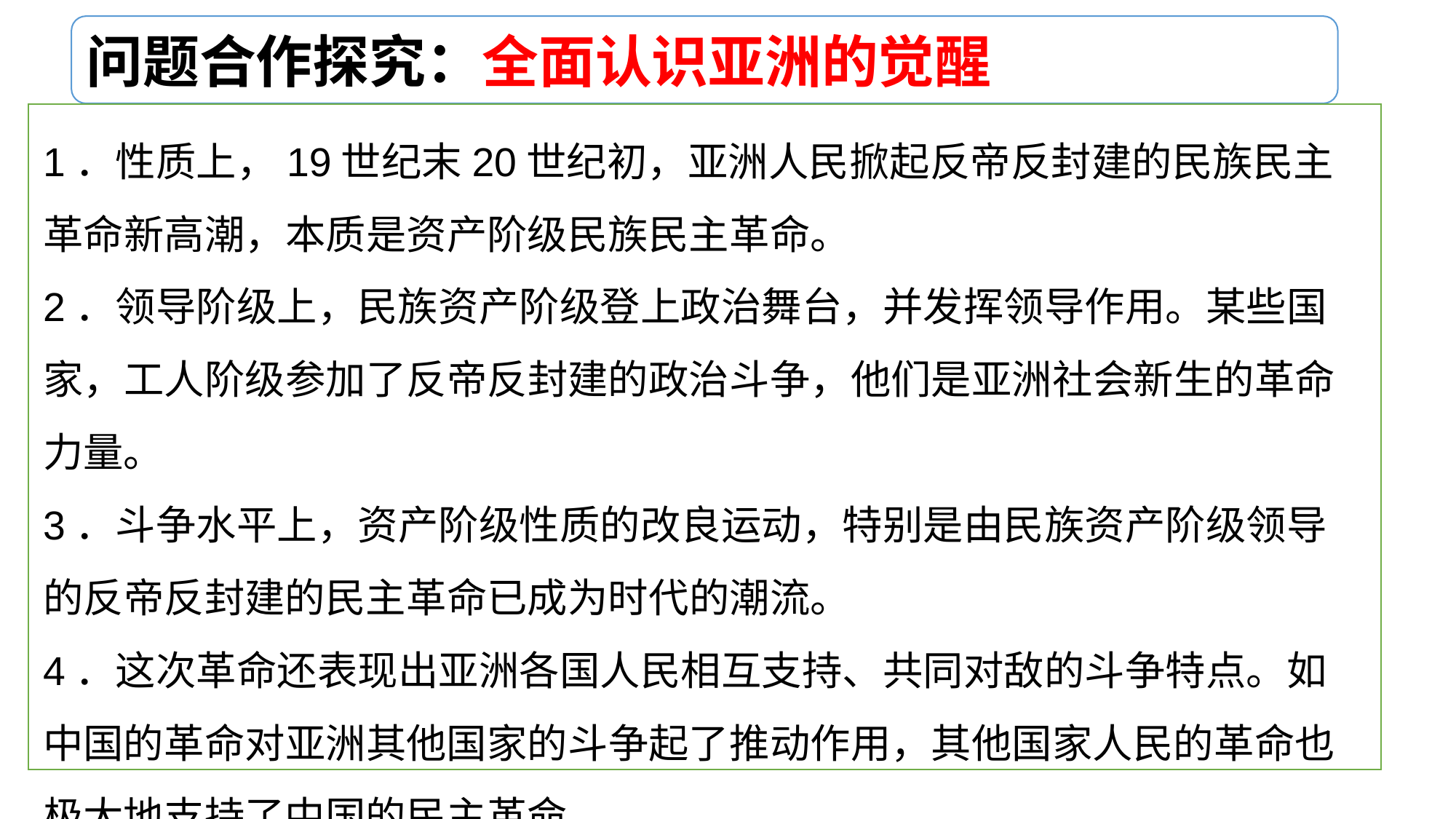

问题合作探究：全面认识亚洲的觉醒
1．性质上，19世纪末20世纪初，亚洲人民掀起反帝反封建的民族民主革命新高潮，本质是资产阶级民族民主革命。
2．领导阶级上，民族资产阶级登上政治舞台，并发挥领导作用。某些国家，工人阶级参加了反帝反封建的政治斗争，他们是亚洲社会新生的革命力量。
3．斗争水平上，资产阶级性质的改良运动，特别是由民族资产阶级领导的反帝反封建的民主革命已成为时代的潮流。
4．这次革命还表现出亚洲各国人民相互支持、共同对敌的斗争特点。如中国的革命对亚洲其他国家的斗争起了推动作用，其他国家人民的革命也极大地支持了中国的民主革命。